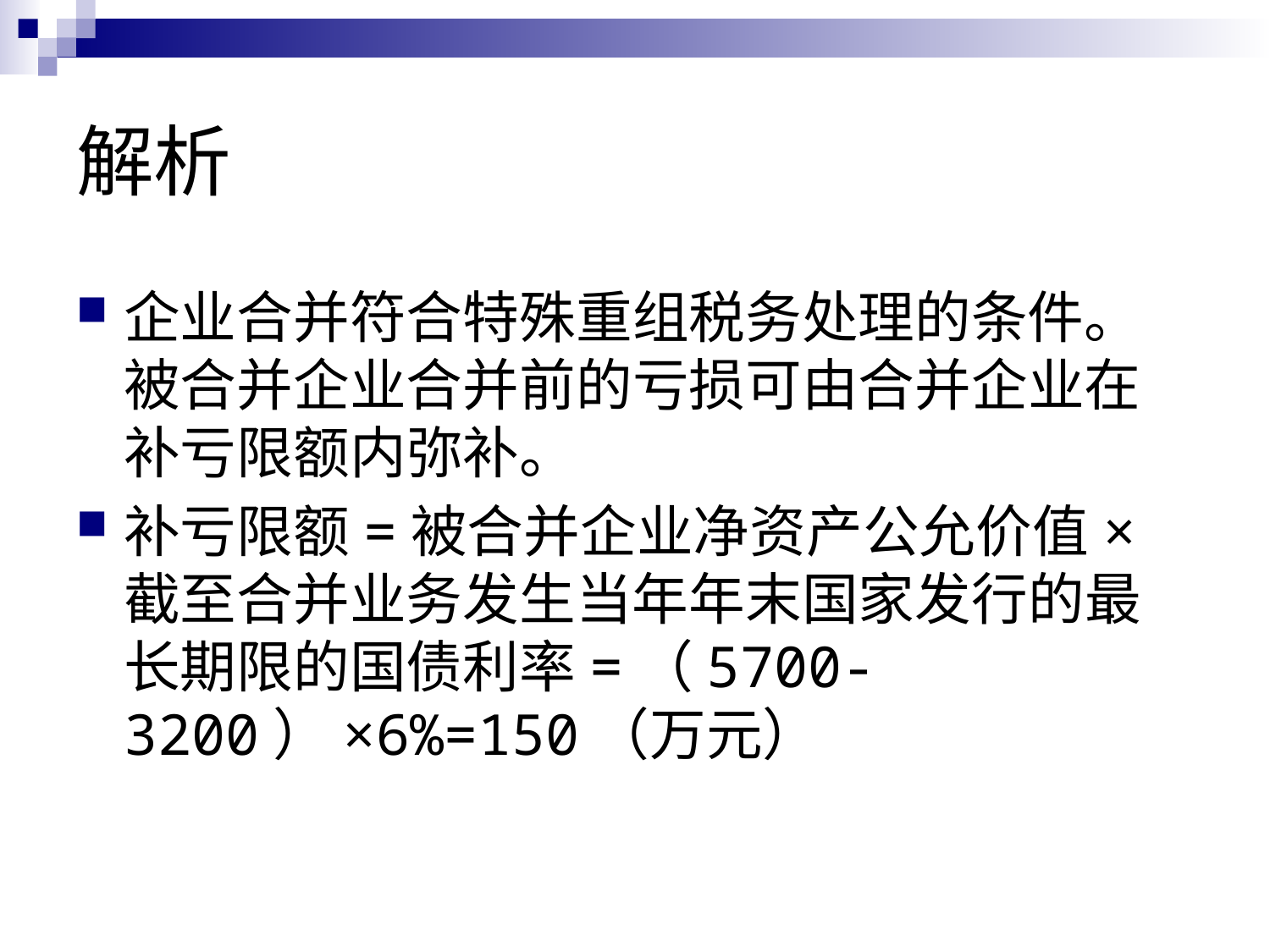

# 解析
企业合并符合特殊重组税务处理的条件。被合并企业合并前的亏损可由合并企业在补亏限额内弥补。
补亏限额=被合并企业净资产公允价值×截至合并业务发生当年年末国家发行的最长期限的国债利率=（5700-3200）×6%=150（万元）